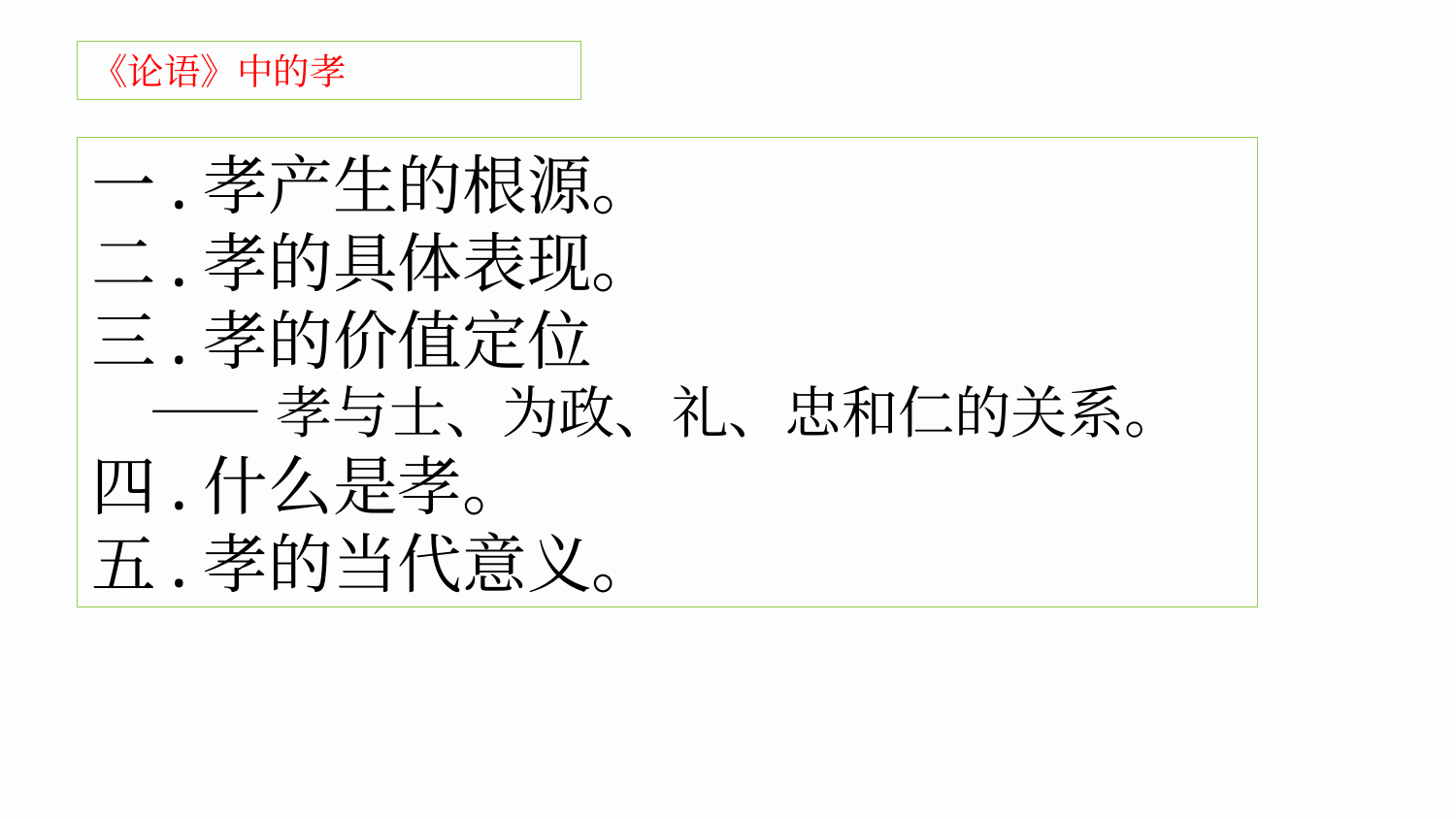

《论语》中的孝
一.孝产生的根源。
二.孝的具体表现。
三.孝的价值定位
    ——孝与士、为政、礼、忠和仁的关系。
四.什么是孝。
五.孝的当代意义。